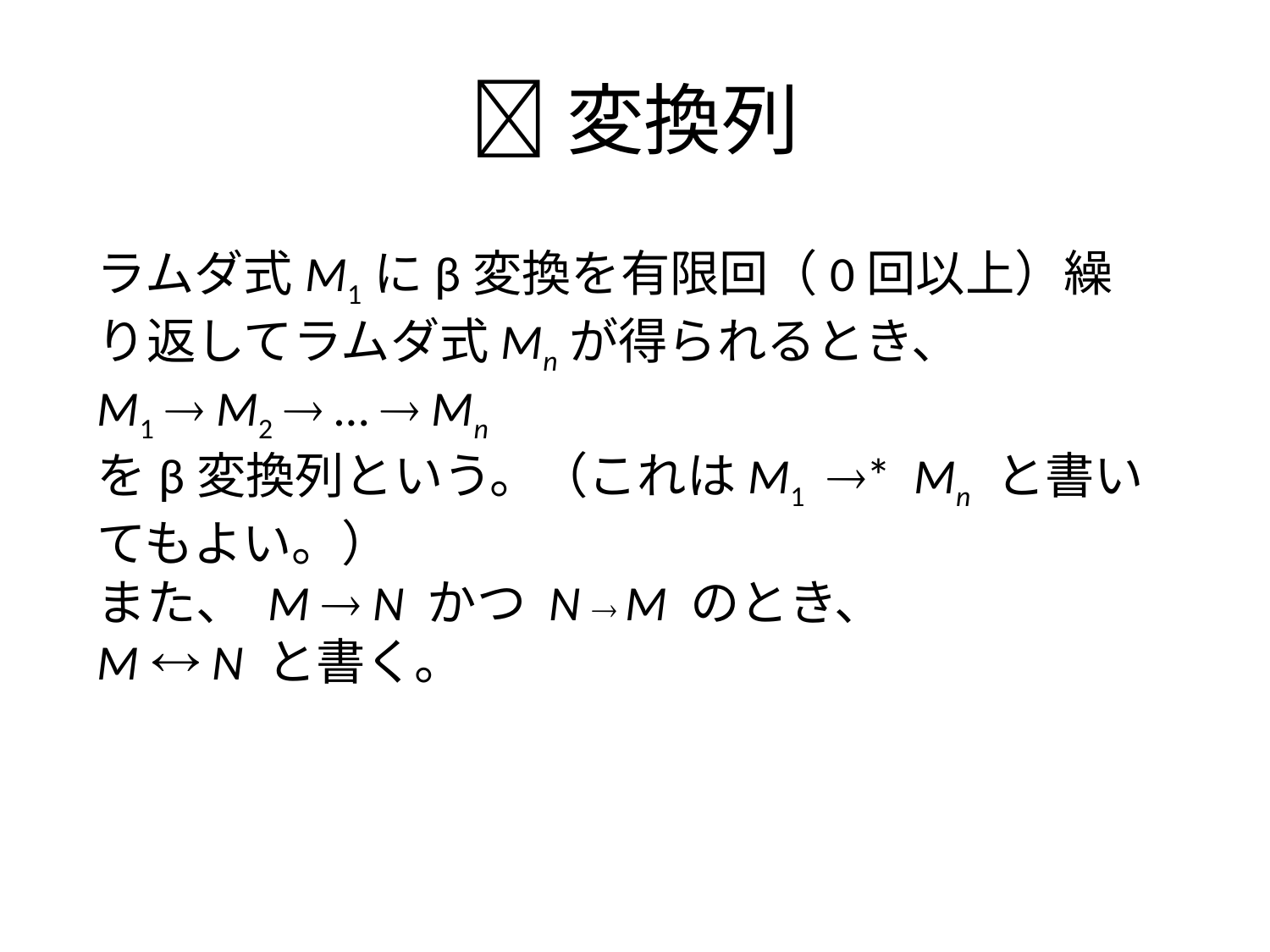

β変換列
ラムダ式M1にβ変換を有限回（0回以上）繰り返してラムダ式Mnが得られるとき、
M1 → M2 → … → Mn
をβ変換列という。（これはM1  →*  Mn  と書いてもよい。）
また、 M → N かつ N → M のとき、
M ↔ N と書く。